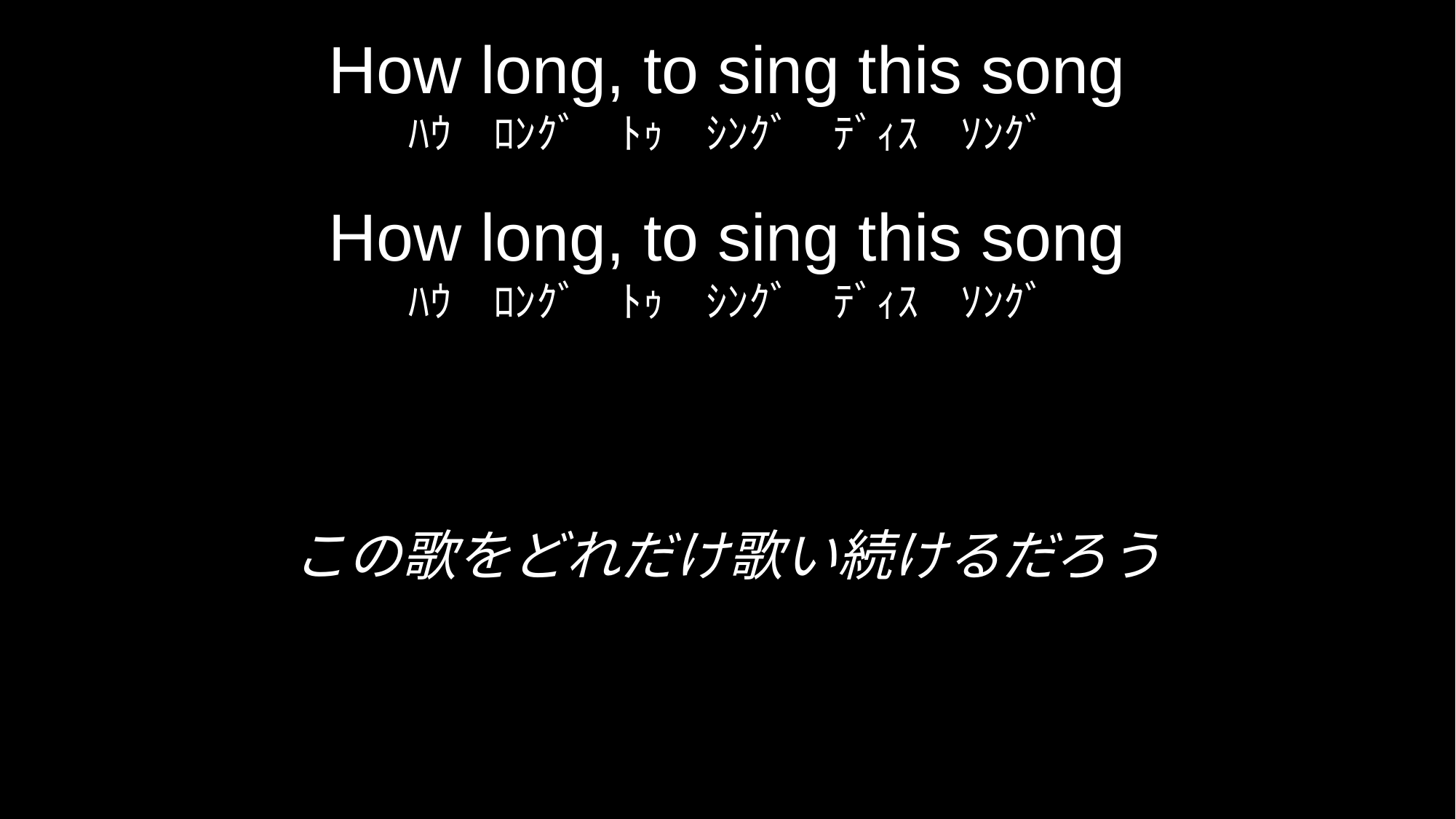

How long, to sing this song
ﾊｳ　ﾛﾝｸﾞ　ﾄｩ　ｼﾝｸﾞ　ﾃﾞｨｽ　ｿﾝｸﾞ

How long, to sing this song
ﾊｳ　ﾛﾝｸﾞ　ﾄｩ　ｼﾝｸﾞ　ﾃﾞｨｽ　ｿﾝｸﾞ
この歌をどれだけ歌い続けるだろう